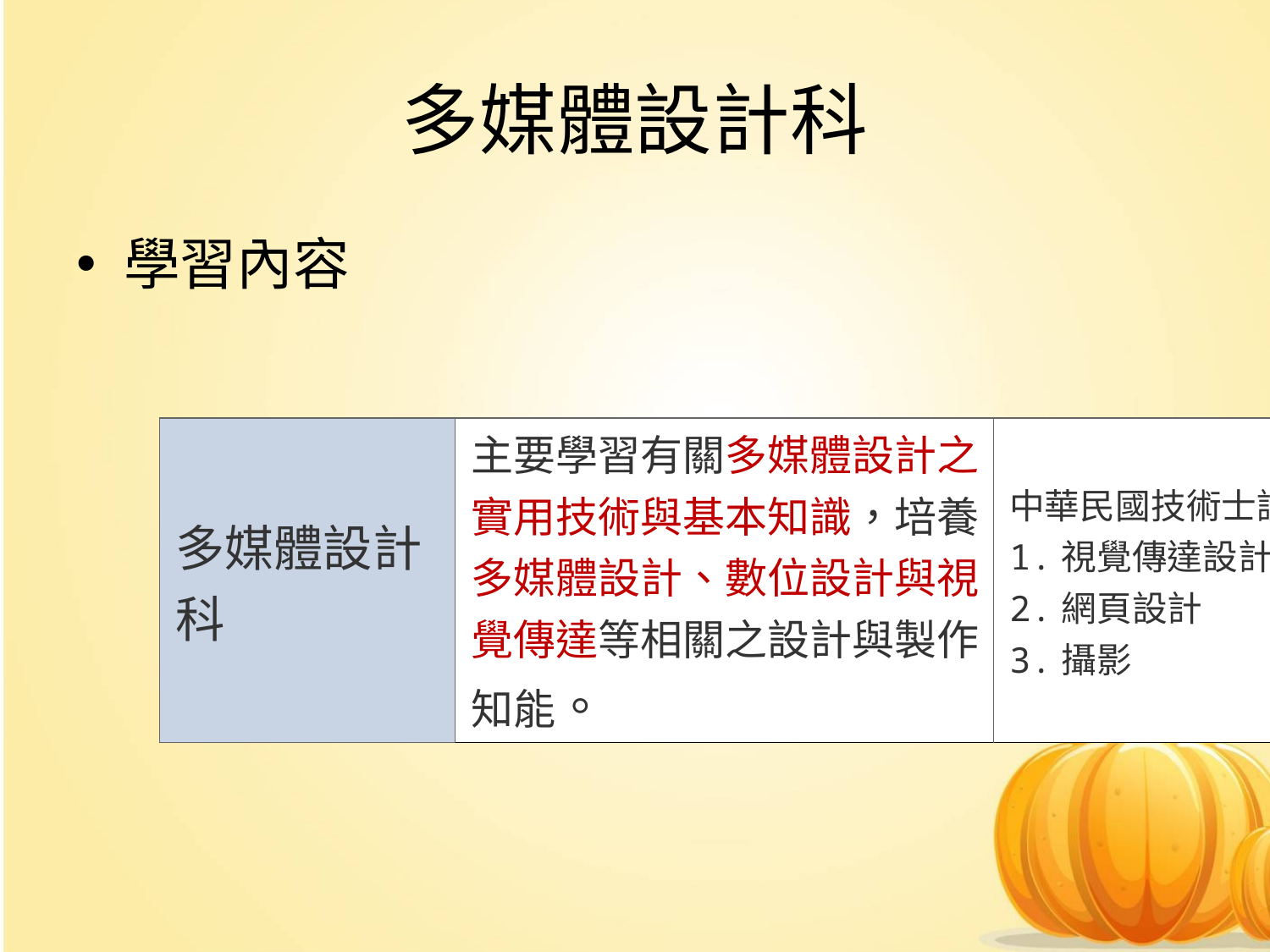

# 多媒體設計科
學習內容

| 多媒體設計科 | 主要學習有關多媒體設計之實用技術與基本知識，培養多媒體設計、數位設計與視覺傳達等相關之設計與製作知能。 | 中華民國技術士證： 1.視覺傳達設計 2.網頁設計 3.攝影 |
| --- | --- | --- |